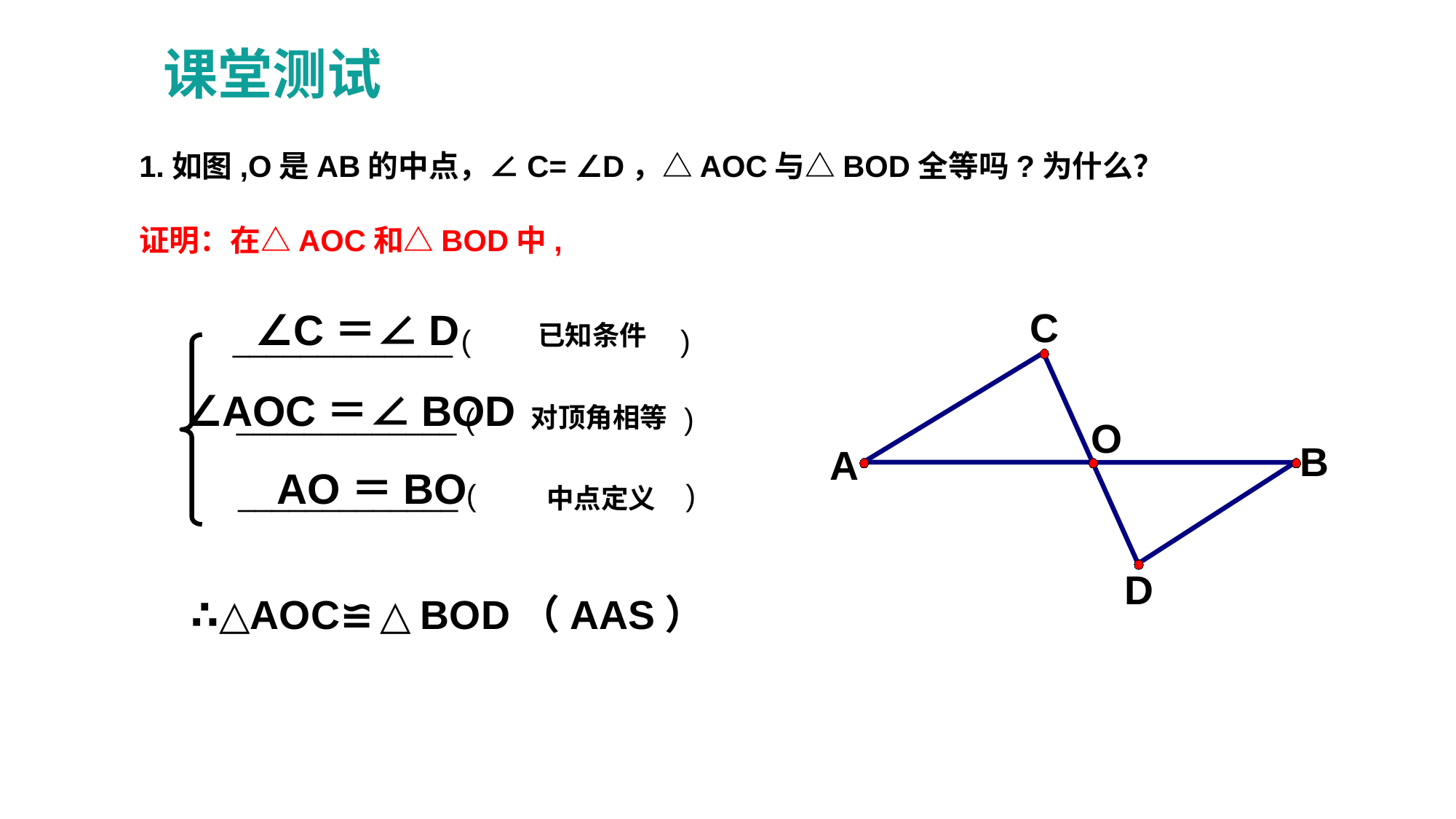

课堂测试
1.如图,O是AB的中点，∠C= ∠D，△AOC与△BOD全等吗?为什么？
证明：在△AOC和△BOD中,
∠C＝∠D
C

O
B
A

D
已知条件
_____________ (                         )

_____________ (                         )
_____________ (                         )
∠AOC＝∠BOD
对顶角相等
AO＝BO
中点定义
∴△AOC≌△BOD（AAS）